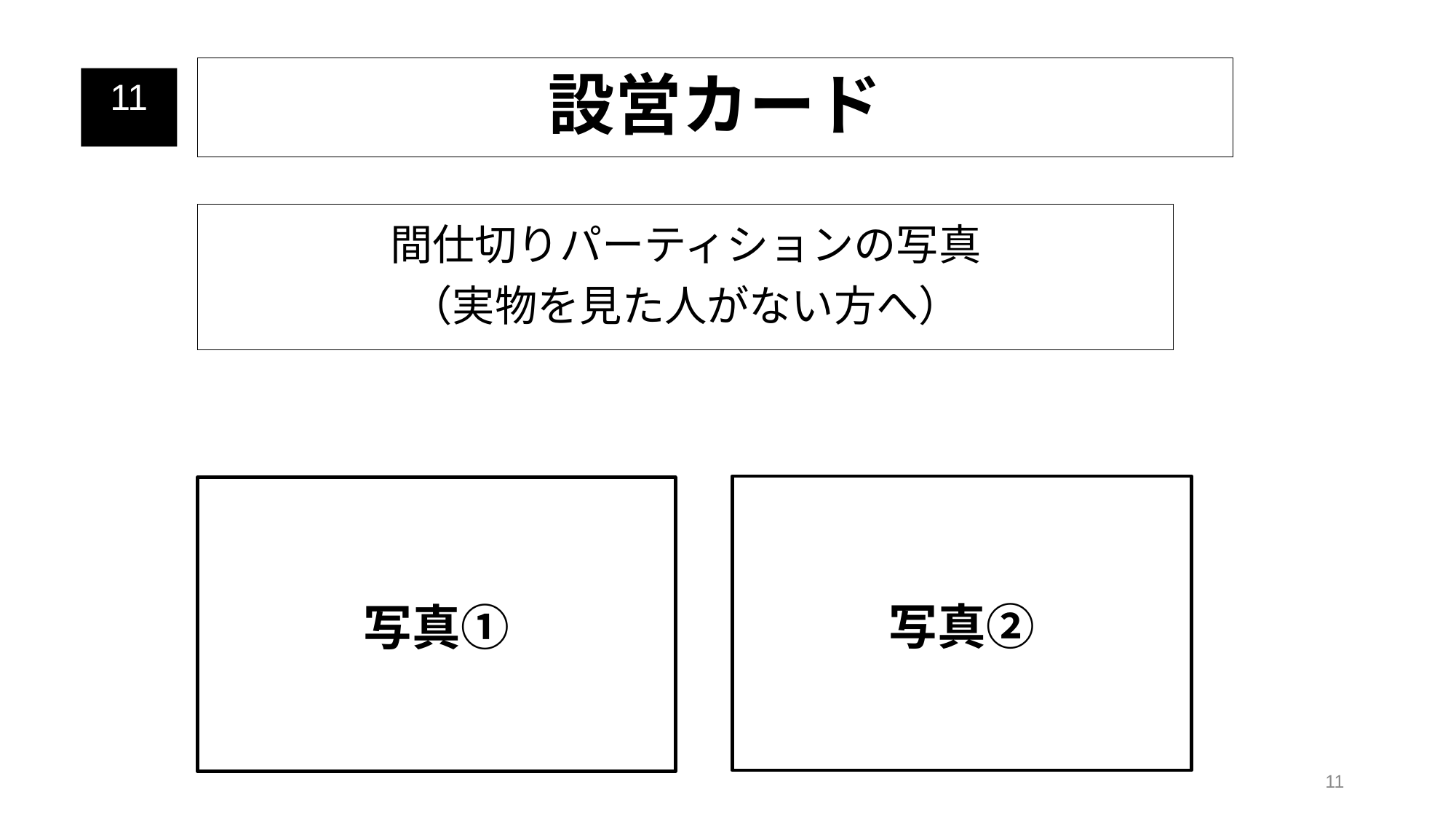

設営カード
11
間仕切りパーティションの写真
（実物を見た人がない方へ）

写真②

写真①

11